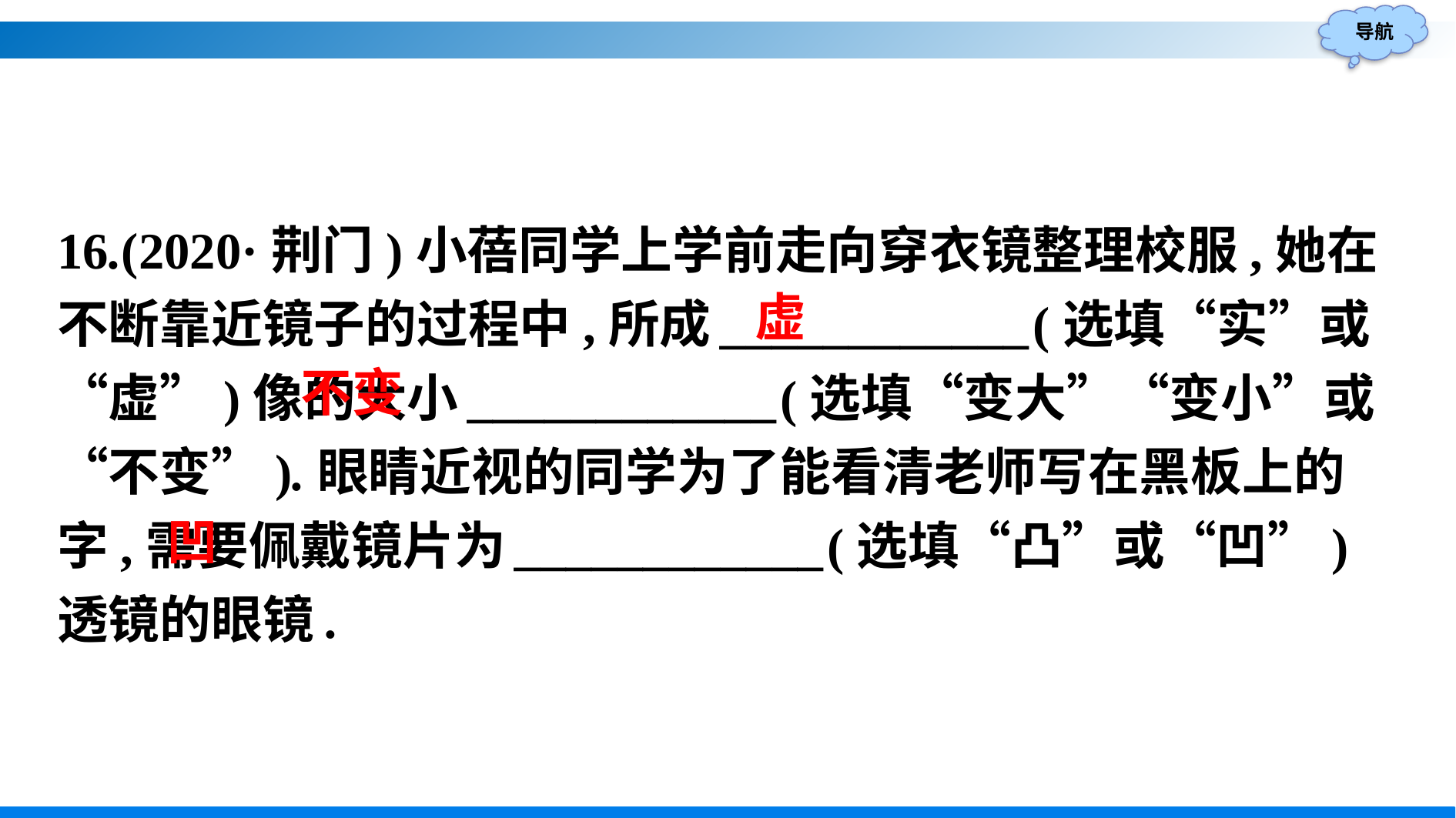

16.(2020·荆门)小蓓同学上学前走向穿衣镜整理校服,她在不断靠近镜子的过程中,所成____________(选填“实”或“虚”)像的大小____________(选填“变大”“变小”或“不变”).眼睛近视的同学为了能看清老师写在黑板上的字,需要佩戴镜片为____________(选填“凸”或“凹”)透镜的眼镜.
虚
不变
凹